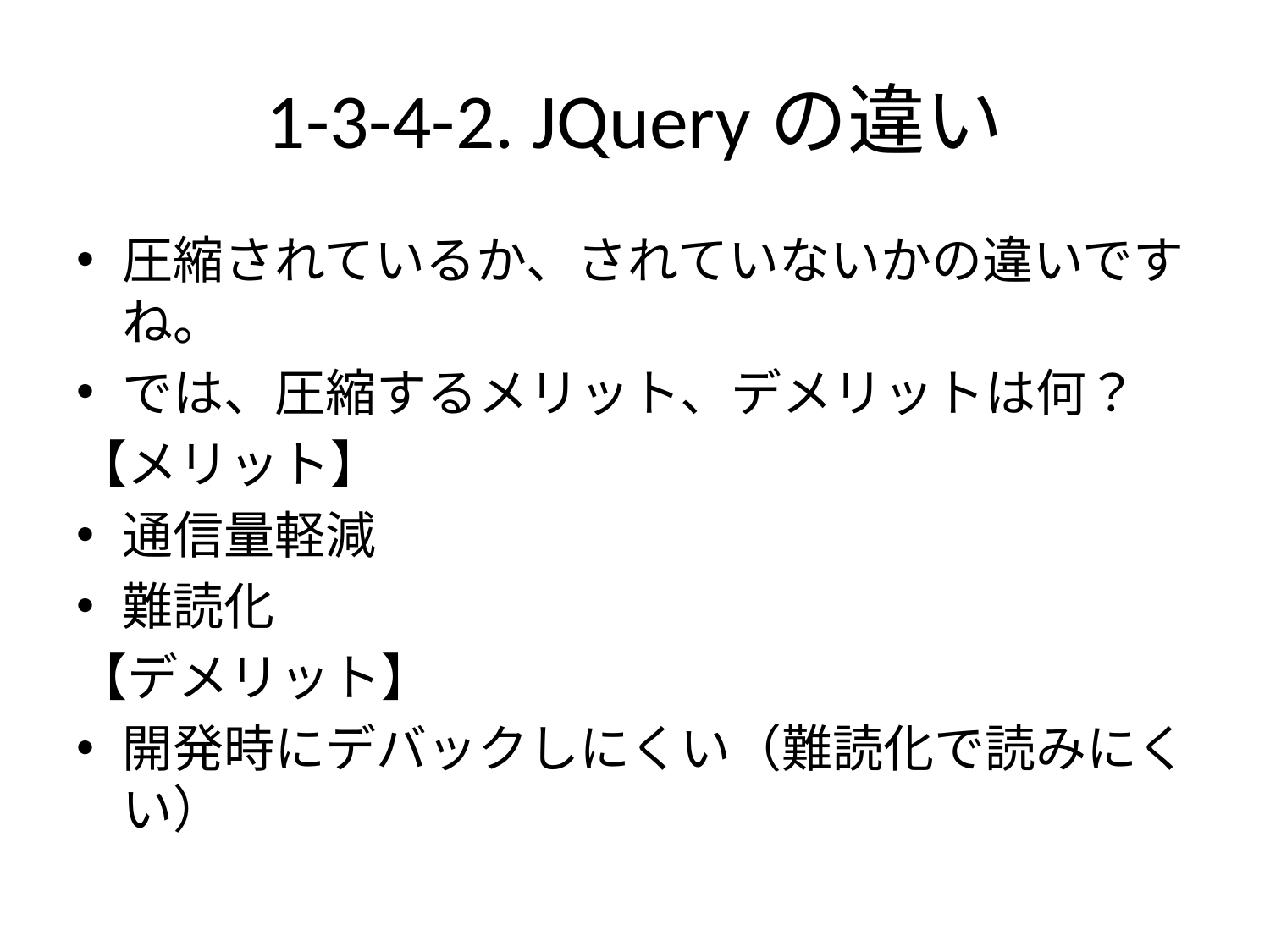

# 1-3-4-2. JQueryの違い
圧縮されているか、されていないかの違いですね。
では、圧縮するメリット、デメリットは何？
【メリット】
通信量軽減
難読化
【デメリット】
開発時にデバックしにくい（難読化で読みにくい）